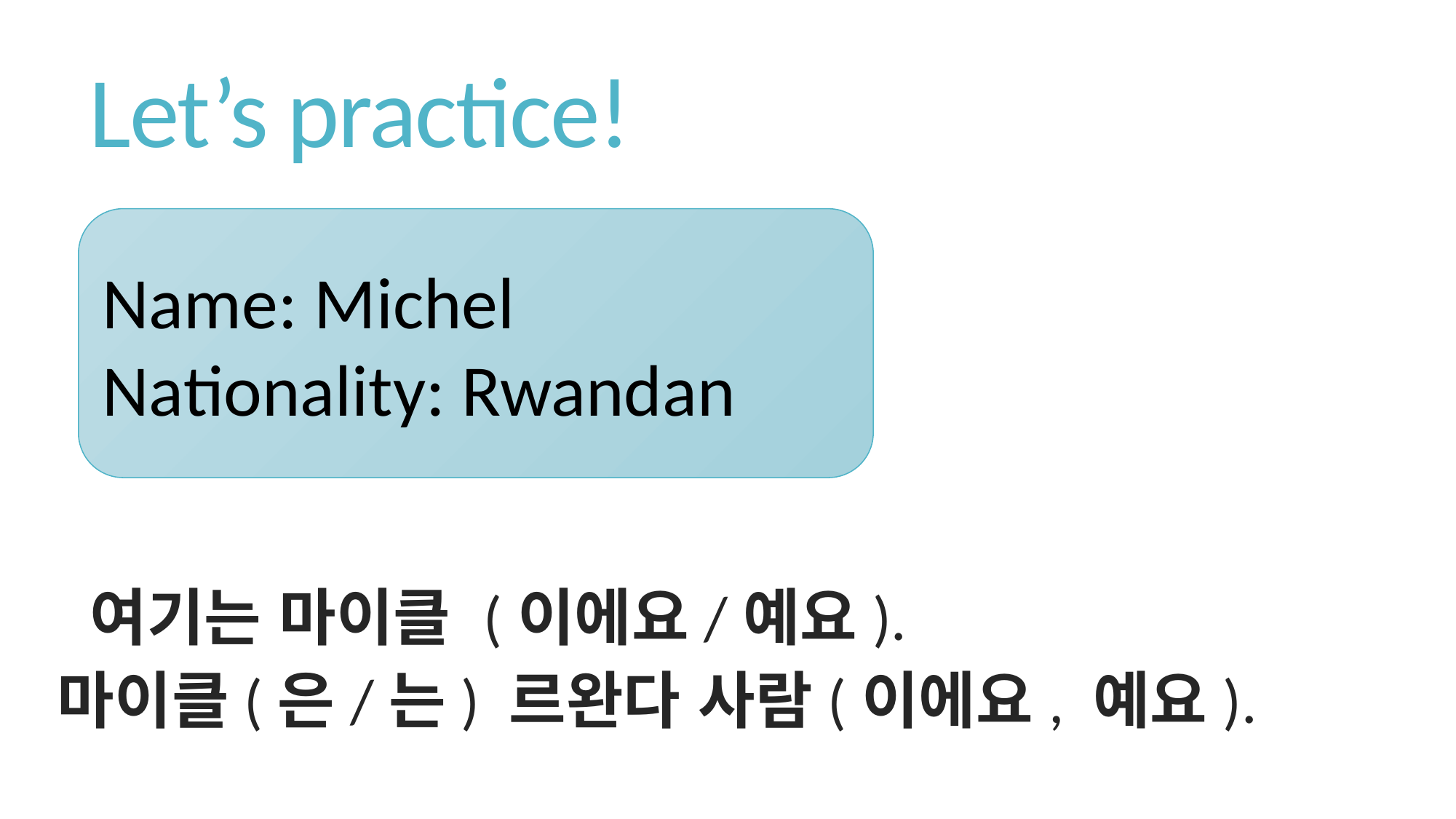

# Let’s practice!
Name: Michel
Nationality: Rwandan

  여기는 마이클 (이에요/예요).
마이클(은/는) 르완다 사람(이에요, 예요).